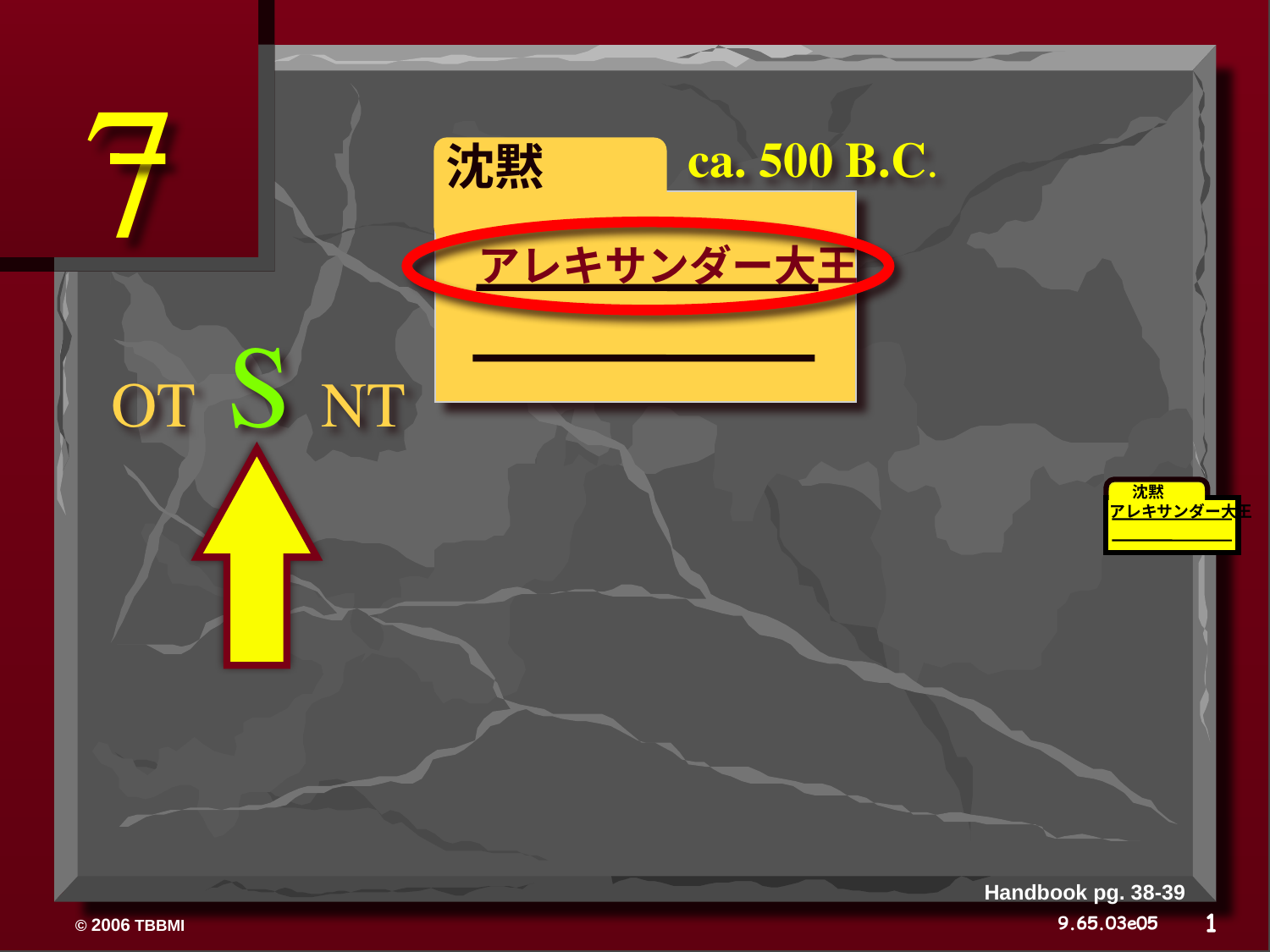

7

ca. 500 B.C.
   沈黙

　アレキサンダー大王

OT  S NT

　沈黙

アレキサンダー大王

Handbook pg. 38-39

1
05